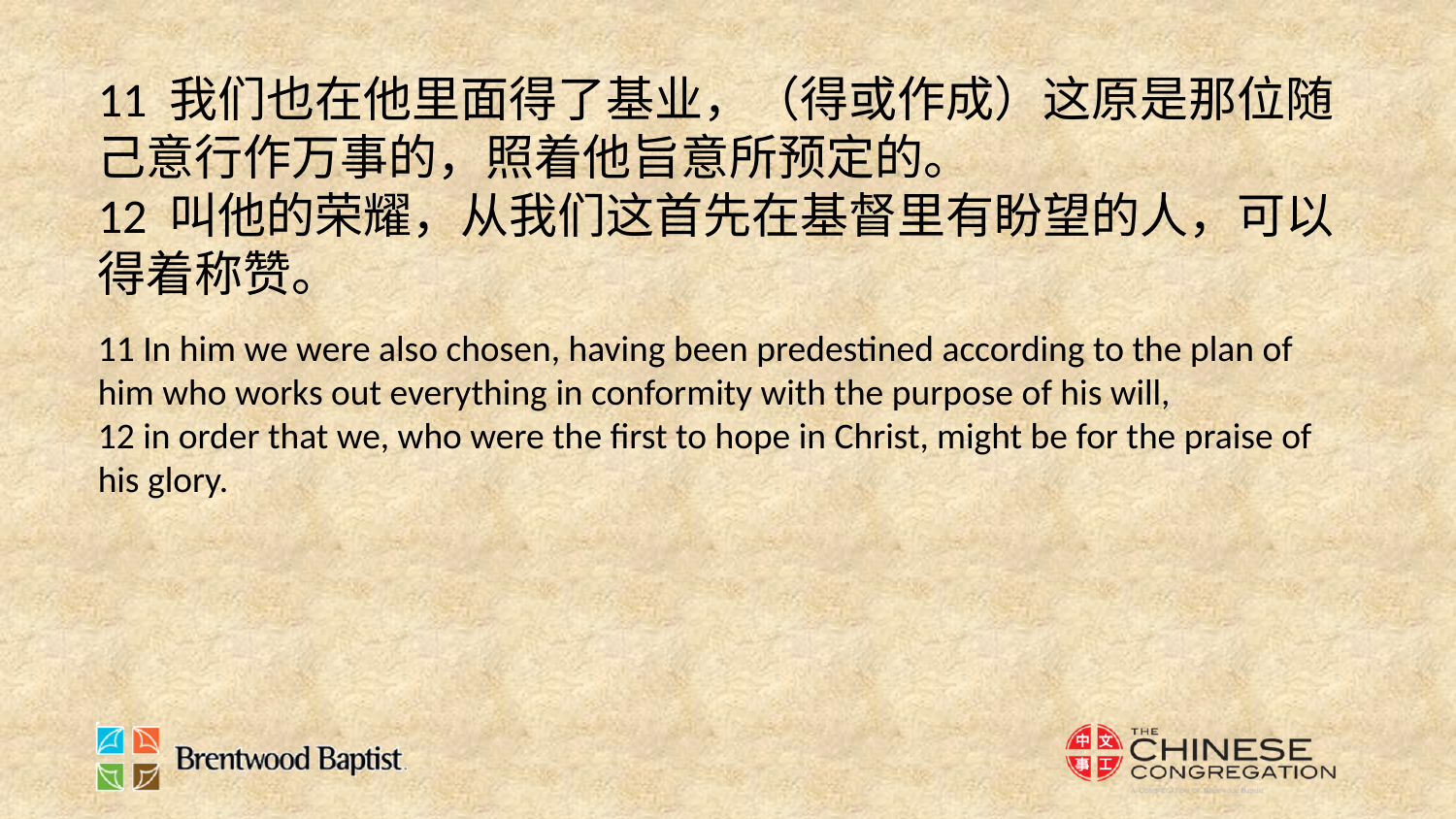

11 我们也在他里面得了基业，（得或作成）这原是那位随己意行作万事的，照着他旨意所预定的。
12 叫他的荣耀，从我们这首先在基督里有盼望的人，可以得着称赞。

11 In him we were also chosen, having been predestined according to the plan of him who works out everything in conformity with the purpose of his will,
12 in order that we, who were the first to hope in Christ, might be for the praise of his glory.